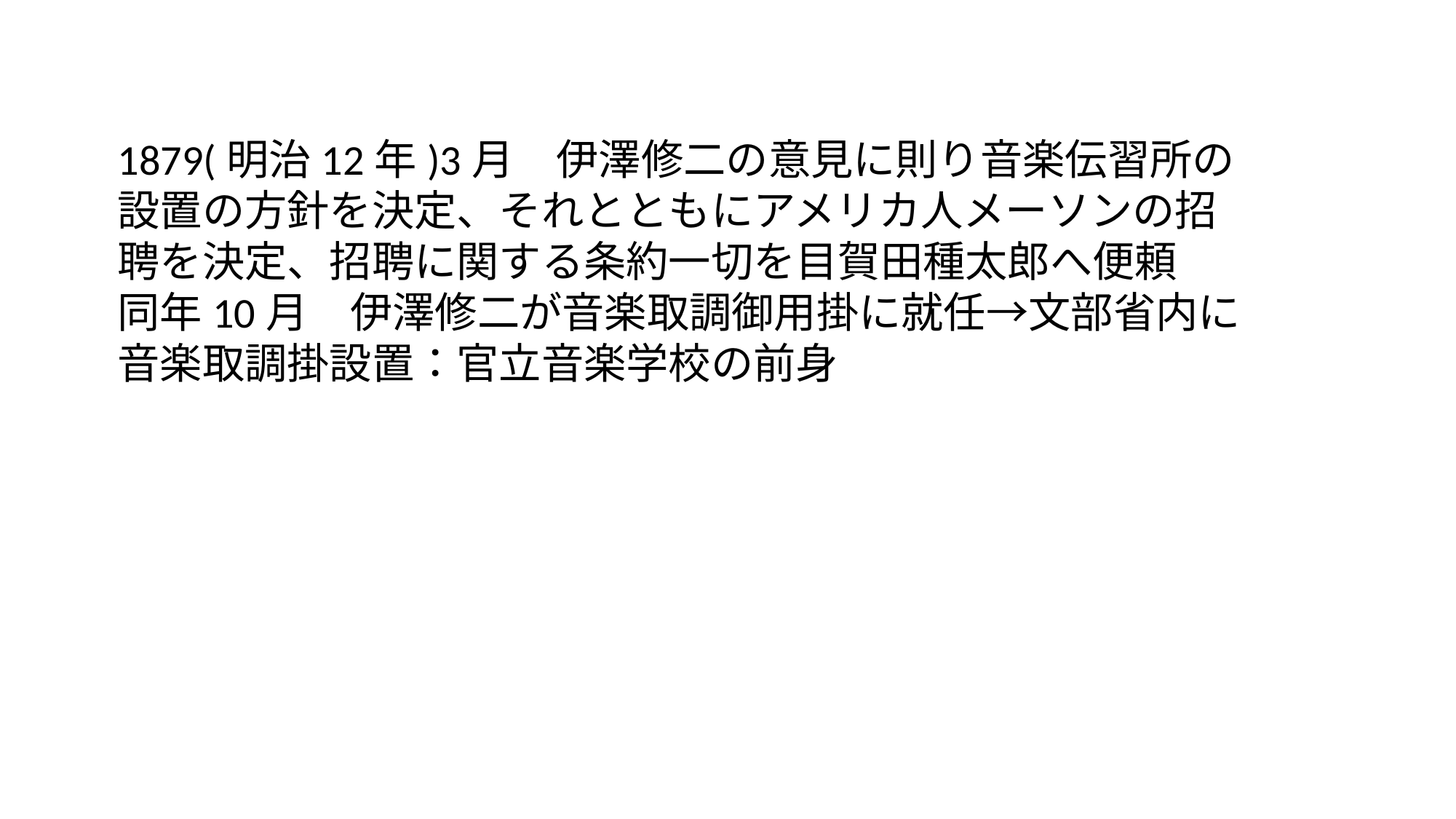

1879(明治12年)3月　伊澤修二の意見に則り音楽伝習所の設置の方針を決定、それとともにアメリカ人メーソンの招聘を決定、招聘に関する条約一切を目賀田種太郎へ便頼
同年10月　伊澤修二が音楽取調御用掛に就任→文部省内に音楽取調掛設置：官立音楽学校の前身